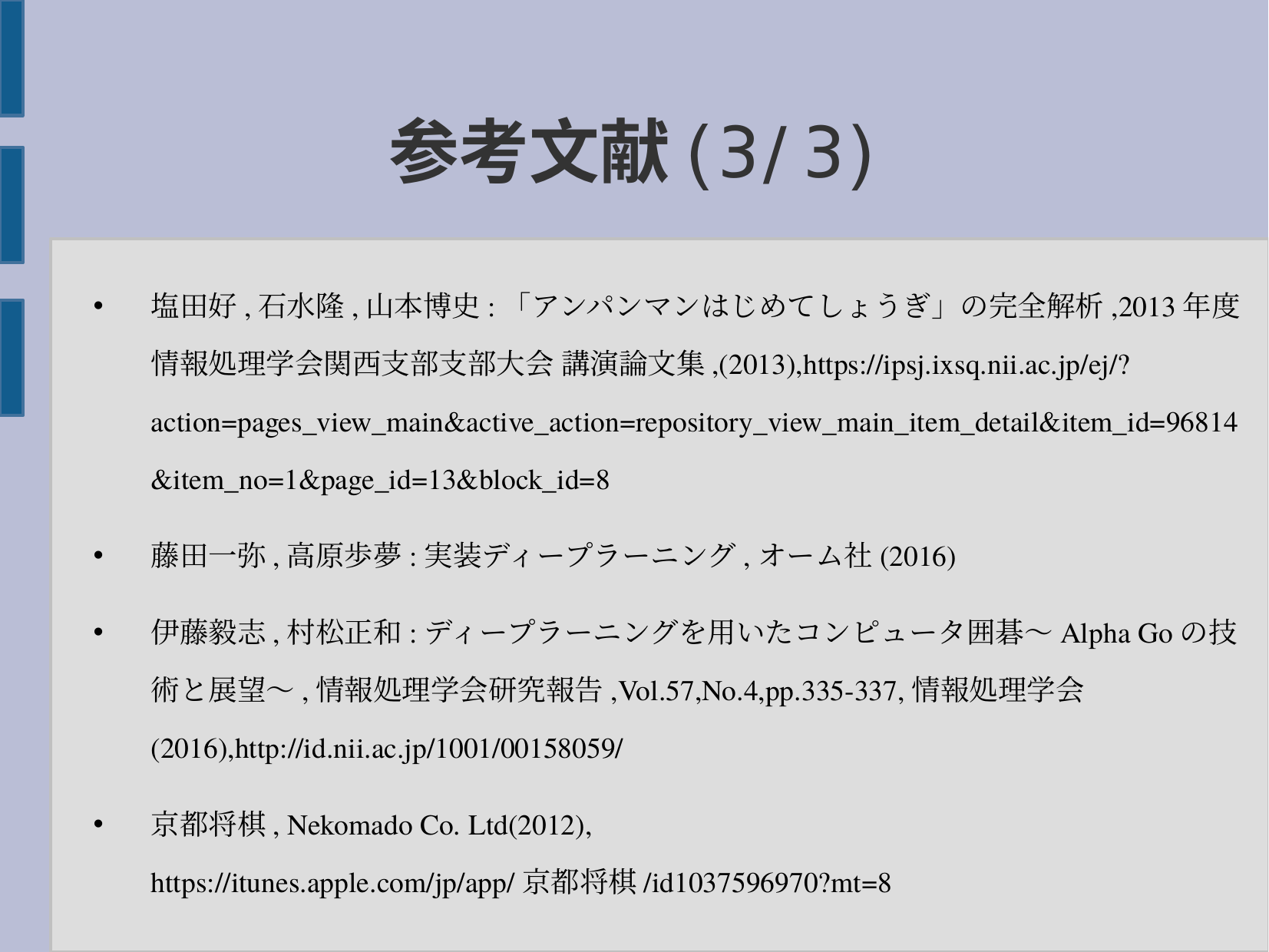

参考文献(3/3)
塩田好,石水隆,山本博史:「アンパンマンはじめてしょうぎ」の完全解析,2013年度 情報処理学会関西支部支部大会 講演論文集,(2013),https://ipsj.ixsq.nii.ac.jp/ej/?action=pages_view_main&active_action=repository_view_main_item_detail&item_id=96814&item_no=1&page_id=13&block_id=8
藤田一弥,高原歩夢:実装ディープラーニング,オーム社(2016)
伊藤毅志,村松正和:ディープラーニングを用いたコンピュータ囲碁〜Alpha Goの技術と展望〜,情報処理学会研究報告,Vol.57,No.4,pp.335-337,情報処理学会(2016),http://id.nii.ac.jp/1001/00158059/
京都将棋, Nekomado Co. Ltd(2012), https://itunes.apple.com/jp/app/京都将棋/id1037596970?mt=8